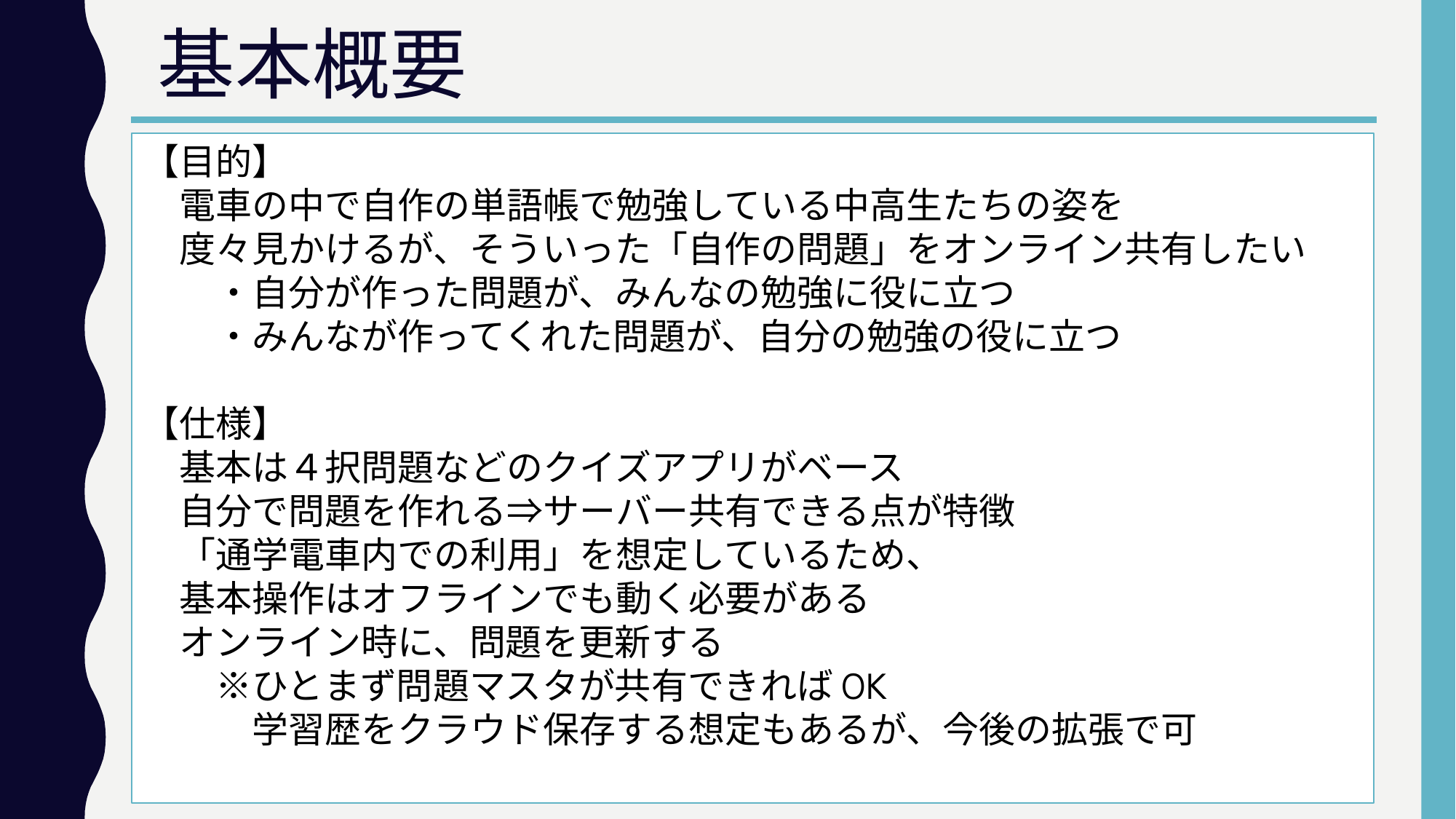

# 基本概要
【目的】
　電車の中で自作の単語帳で勉強している中高生たちの姿を
　度々見かけるが、そういった「自作の問題」をオンライン共有したい
　　・自分が作った問題が、みんなの勉強に役に立つ
　　・みんなが作ってくれた問題が、自分の勉強の役に立つ

【仕様】
　基本は４択問題などのクイズアプリがベース
　自分で問題を作れる⇒サーバー共有できる点が特徴
　「通学電車内での利用」を想定しているため、
　基本操作はオフラインでも動く必要がある
　オンライン時に、問題を更新する
　　※ひとまず問題マスタが共有できればOK
　　　学習歴をクラウド保存する想定もあるが、今後の拡張で可